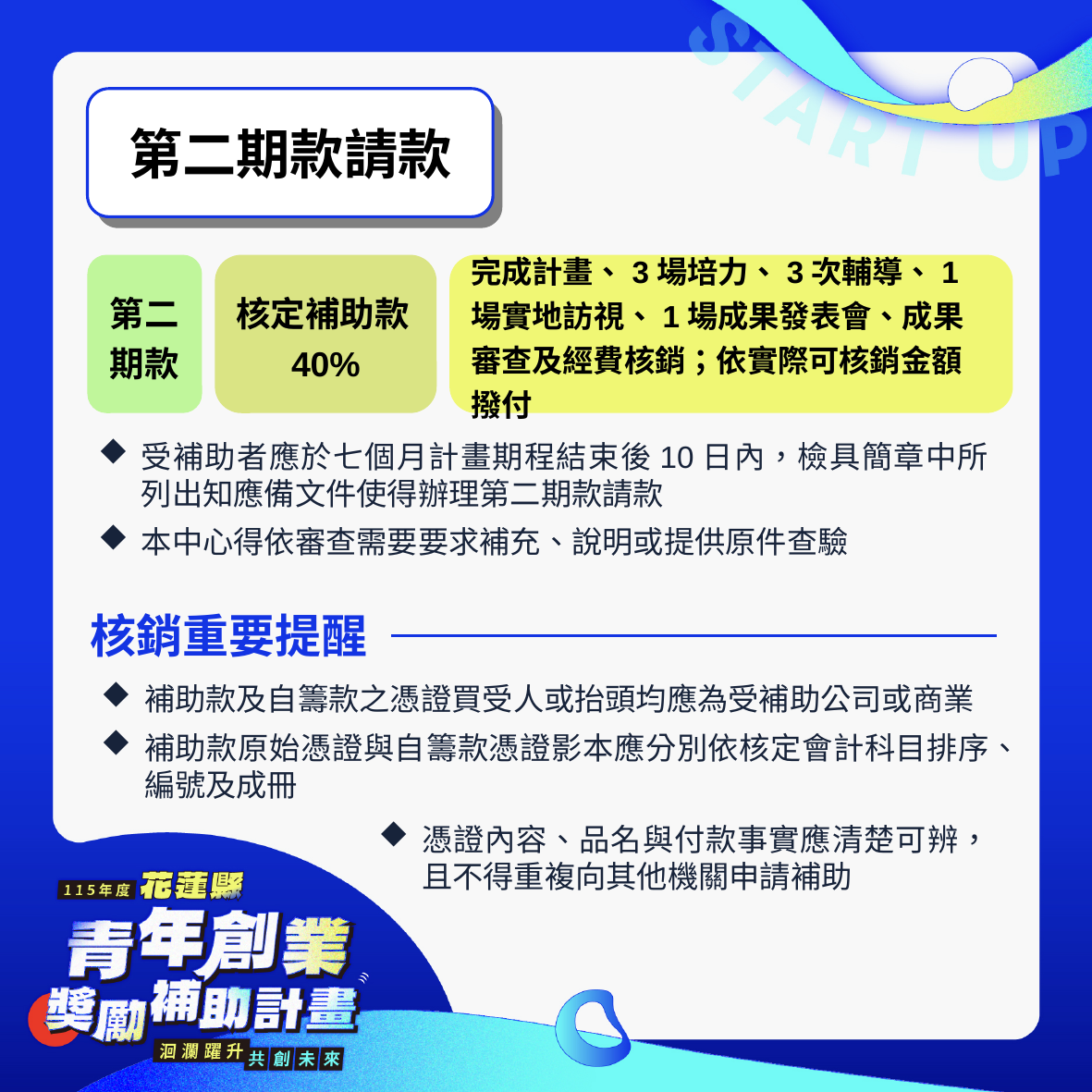

第二期款請款

第二
期款
核定補助款40%
完成計畫、3場培力、3次輔導、1場實地訪視、1場成果發表會、成果審查及經費核銷；依實際可核銷金額撥付
受補助者應於七個月計畫期程結束後10日內，檢具簡章中所列出知應備文件使得辦理第二期款請款
本中心得依審查需要要求補充、說明或提供原件查驗
核銷重要提醒
補助款及自籌款之憑證買受人或抬頭均應為受補助公司或商業
補助款原始憑證與自籌款憑證影本應分別依核定會計科目排序、編號及成冊
憑證內容、品名與付款事實應清楚可辨，且不得重複向其他機關申請補助